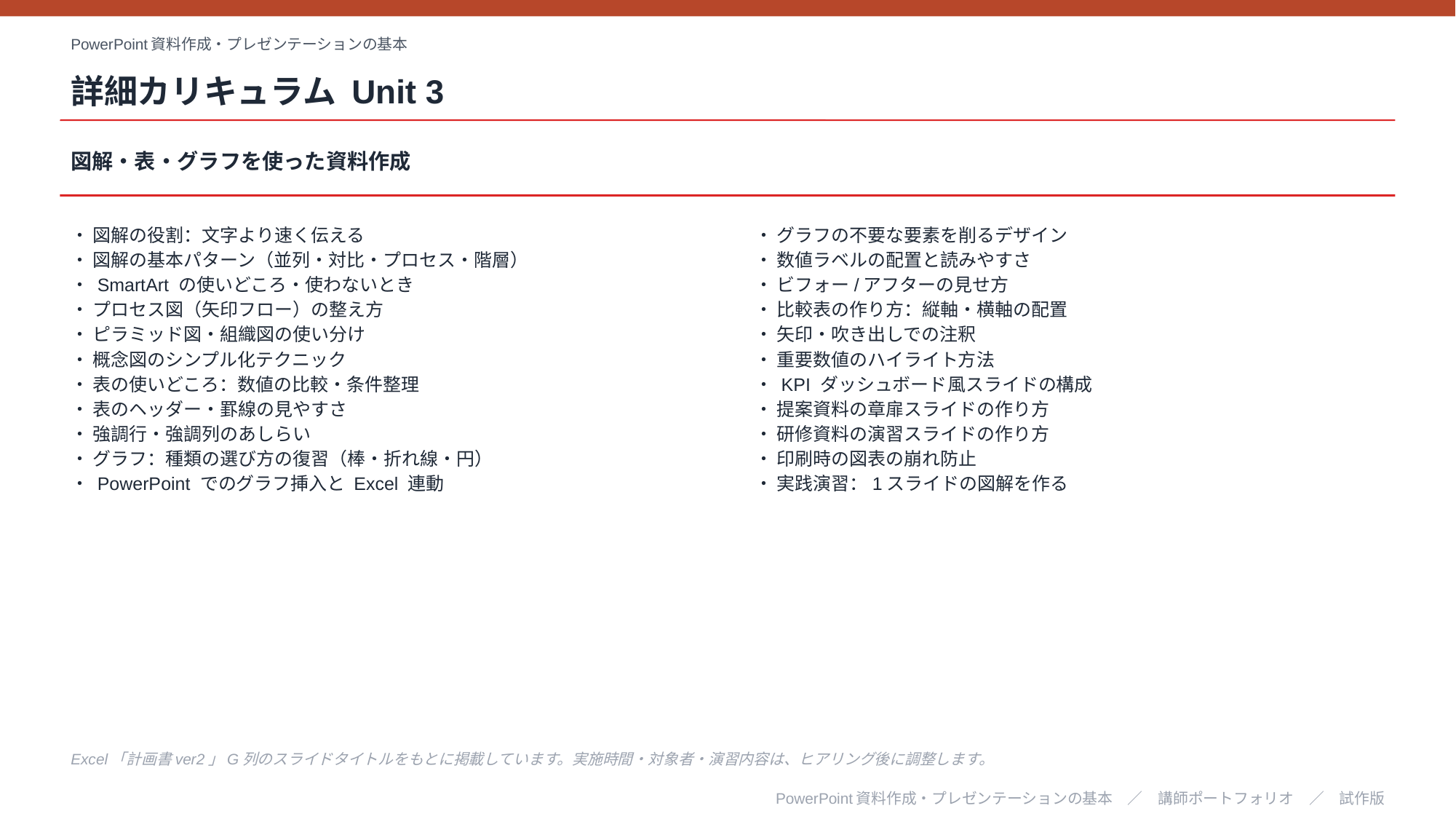

PowerPoint資料作成・プレゼンテーションの基本
詳細カリキュラム Unit 3

図解・表・グラフを使った資料作成

・ 図解の役割：文字より速く伝える
・ 図解の基本パターン（並列・対比・プロセス・階層）
・ SmartArt の使いどころ・使わないとき
・ プロセス図（矢印フロー）の整え方
・ ピラミッド図・組織図の使い分け
・ 概念図のシンプル化テクニック
・ 表の使いどころ：数値の比較・条件整理
・ 表のヘッダー・罫線の見やすさ
・ 強調行・強調列のあしらい
・ グラフ：種類の選び方の復習（棒・折れ線・円）
・ PowerPoint でのグラフ挿入と Excel 連動
・ グラフの不要な要素を削るデザイン
・ 数値ラベルの配置と読みやすさ
・ ビフォー/アフターの見せ方
・ 比較表の作り方：縦軸・横軸の配置
・ 矢印・吹き出しでの注釈
・ 重要数値のハイライト方法
・ KPI ダッシュボード風スライドの構成
・ 提案資料の章扉スライドの作り方
・ 研修資料の演習スライドの作り方
・ 印刷時の図表の崩れ防止
・ 実践演習：1スライドの図解を作る
Excel「計画書ver2」G列のスライドタイトルをもとに掲載しています。実施時間・対象者・演習内容は、ヒアリング後に調整します。
PowerPoint資料作成・プレゼンテーションの基本　／　講師ポートフォリオ　／　試作版